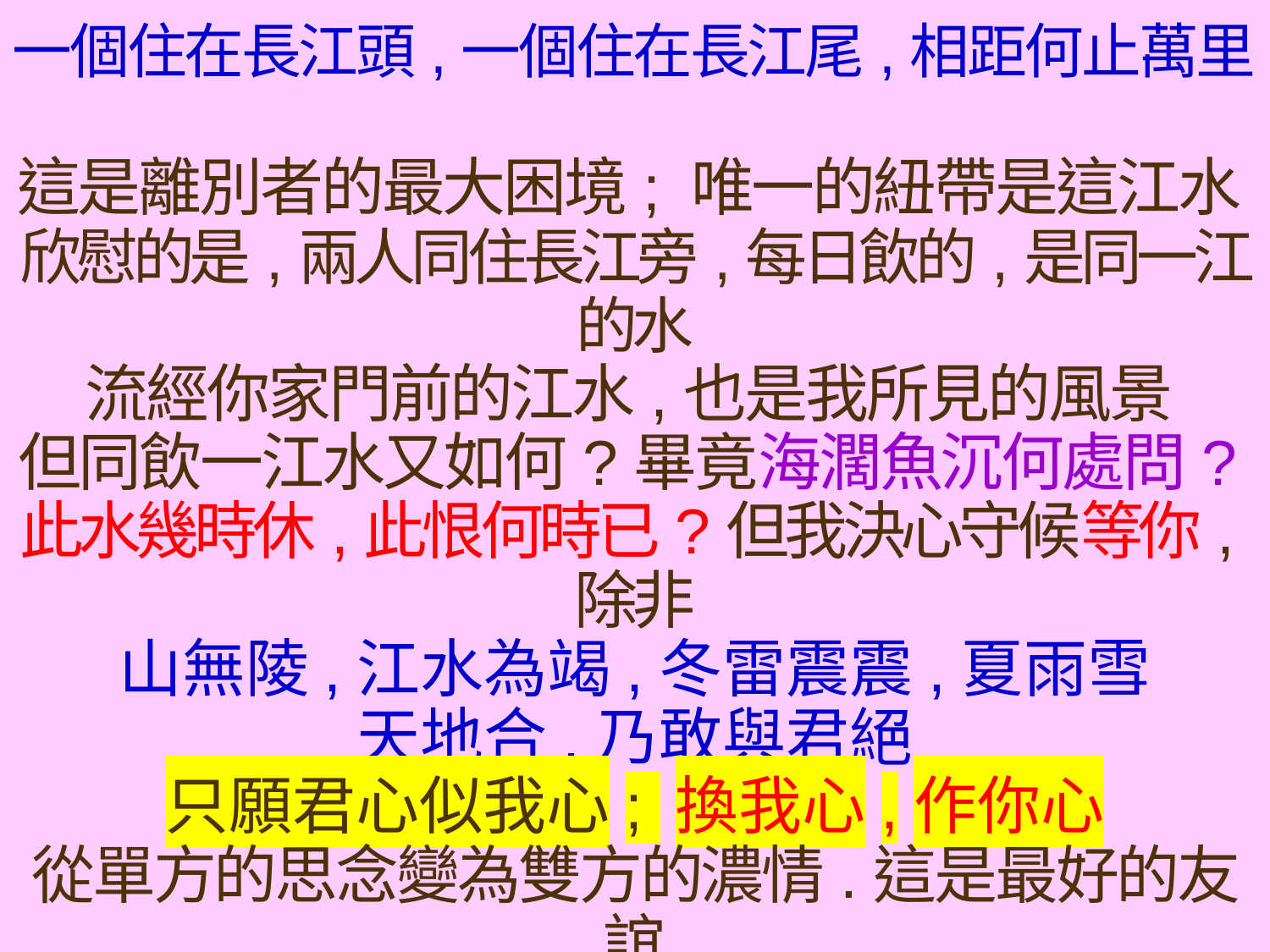

一個住在長江頭,一個住在長江尾,相距何止萬里?
這是離別者的最大困境; 唯一的紐帶是這江水
欣慰的是,兩人同住長江旁,每日飲的,是同一江的水
流經你家門前的江水,也是我所見的風景
但同飲一江水又如何?畢竟海濶魚沉何處問?
此水幾時休,此恨何時已?但我決心守候等你,除非
山無陵,江水為竭,冬雷震震,夏雨雪
天地合,乃敢與君絕
只願君心似我心; 換我心,作你心
從單方的思念變為雙方的濃情.這是最好的友誼
也是夫妻的天長地久; 是愛國的基本動力
更是人神間的雅歌
         大人者 不失其赤子之心者也 (孟子)